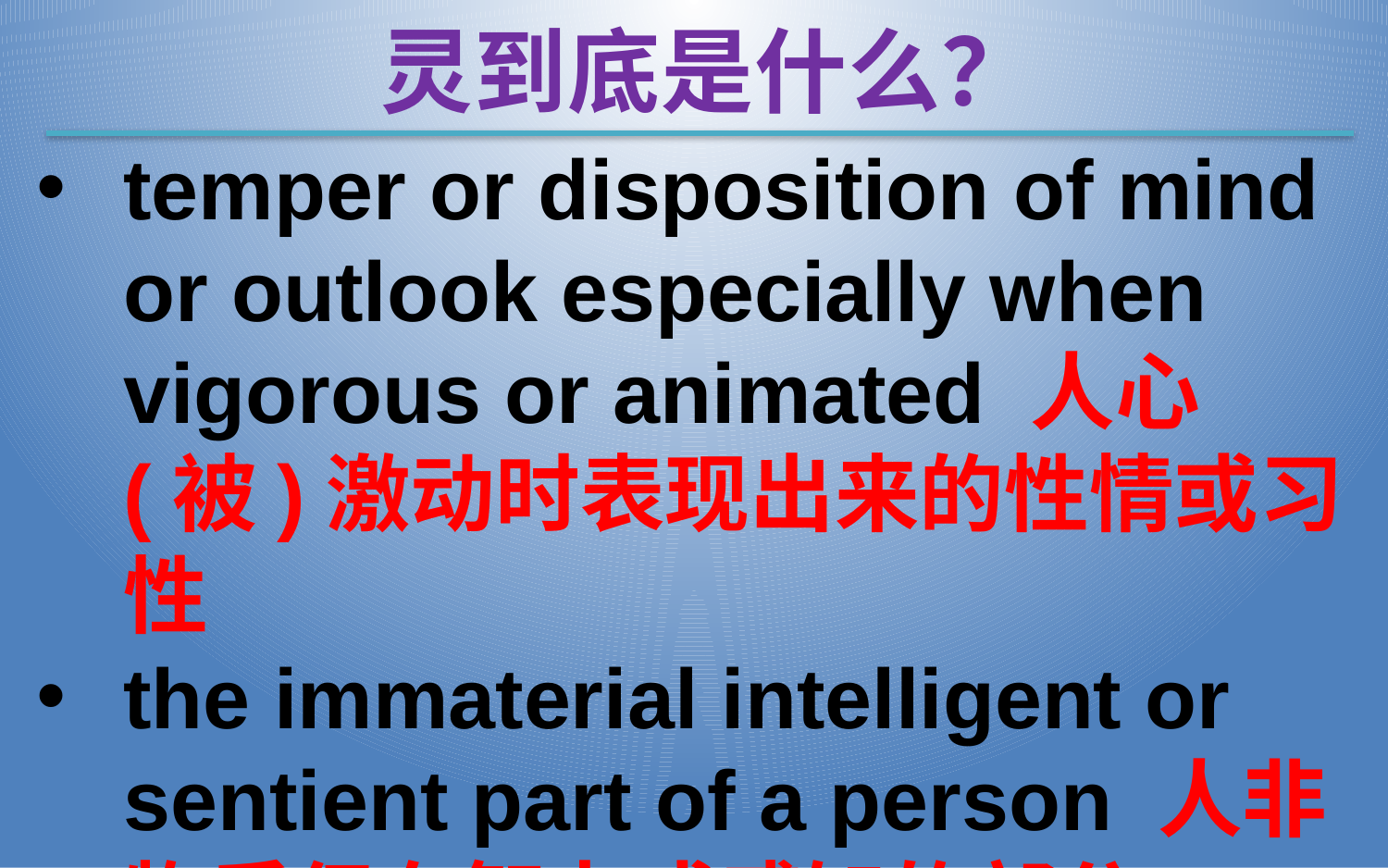

灵到底是什么？
temper or disposition of mind or outlook especially when vigorous or animated 人心 (被)激动时表现出来的性情或习性
the immaterial intelligent or sentient part of a person 人非物质但有智力或感知的部分